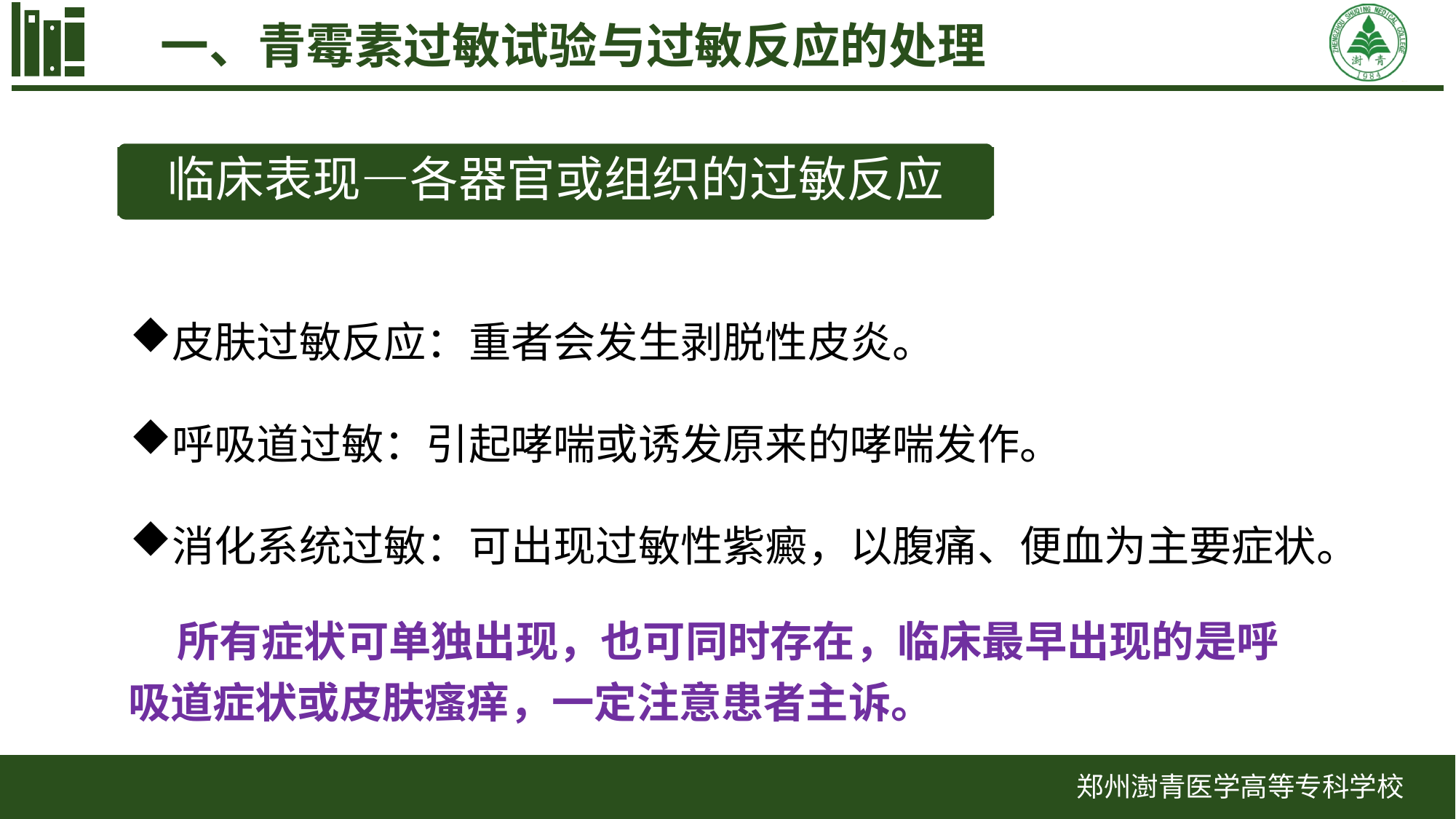

一、青霉素过敏试验与过敏反应的处理

临床表现—各器官或组织的过敏反应
皮肤过敏反应：重者会发生剥脱性皮炎。
呼吸道过敏：引起哮喘或诱发原来的哮喘发作。
消化系统过敏：可出现过敏性紫癜，以腹痛、便血为主要症状。
    所有症状可单独出现，也可同时存在，临床最早出现的是呼吸道症状或皮肤瘙痒，一定注意患者主诉。
郑州澍青医学高等专科学校